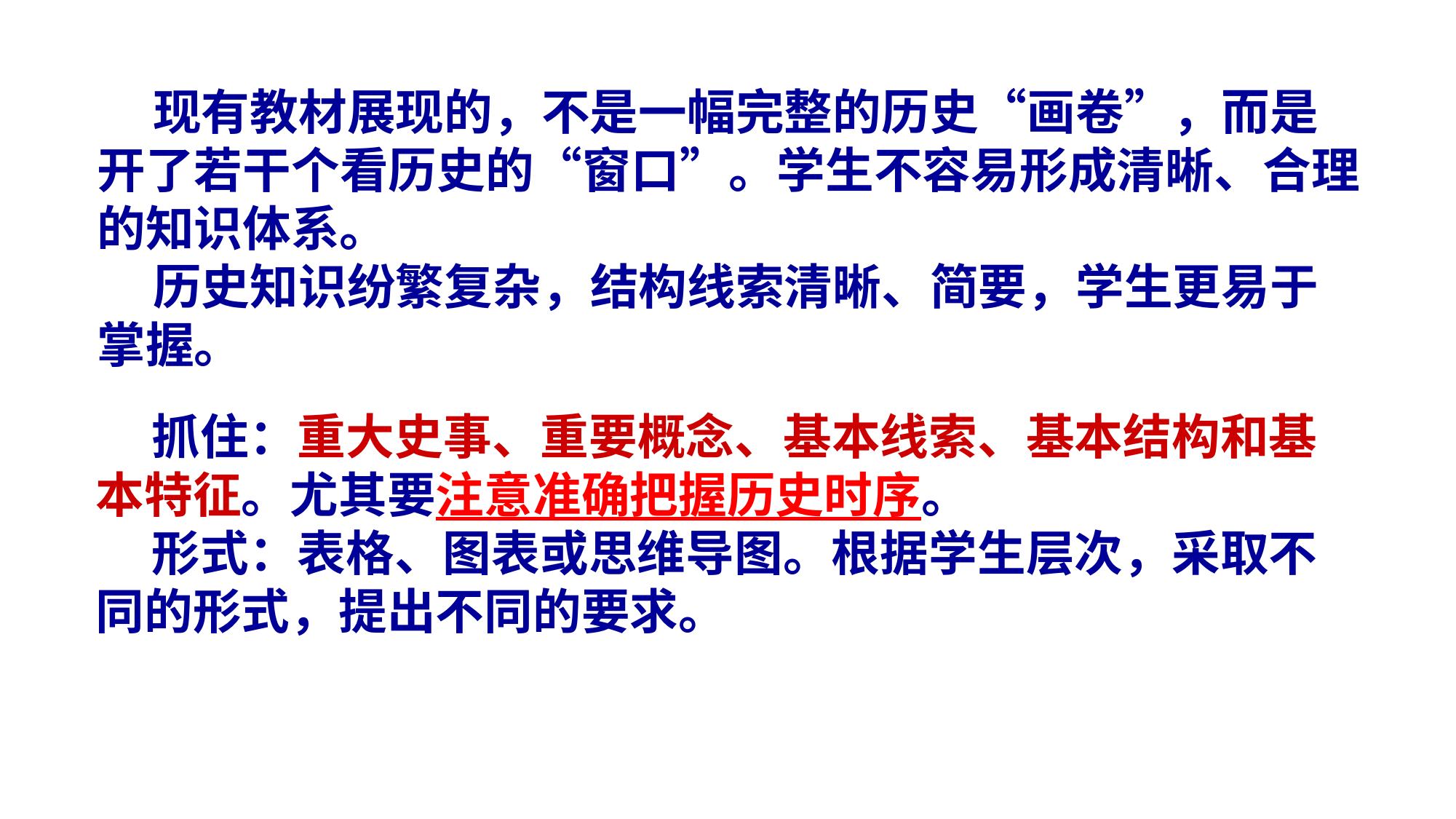

现有教材展现的，不是一幅完整的历史“画卷”，而是开了若干个看历史的“窗口”。学生不容易形成清晰、合理的知识体系。
    历史知识纷繁复杂，结构线索清晰、简要，学生更易于掌握。
    抓住：重大史事、重要概念、基本线索、基本结构和基本特征。尤其要注意准确把握历史时序。
    形式：表格、图表或思维导图。根据学生层次，采取不同的形式，提出不同的要求。